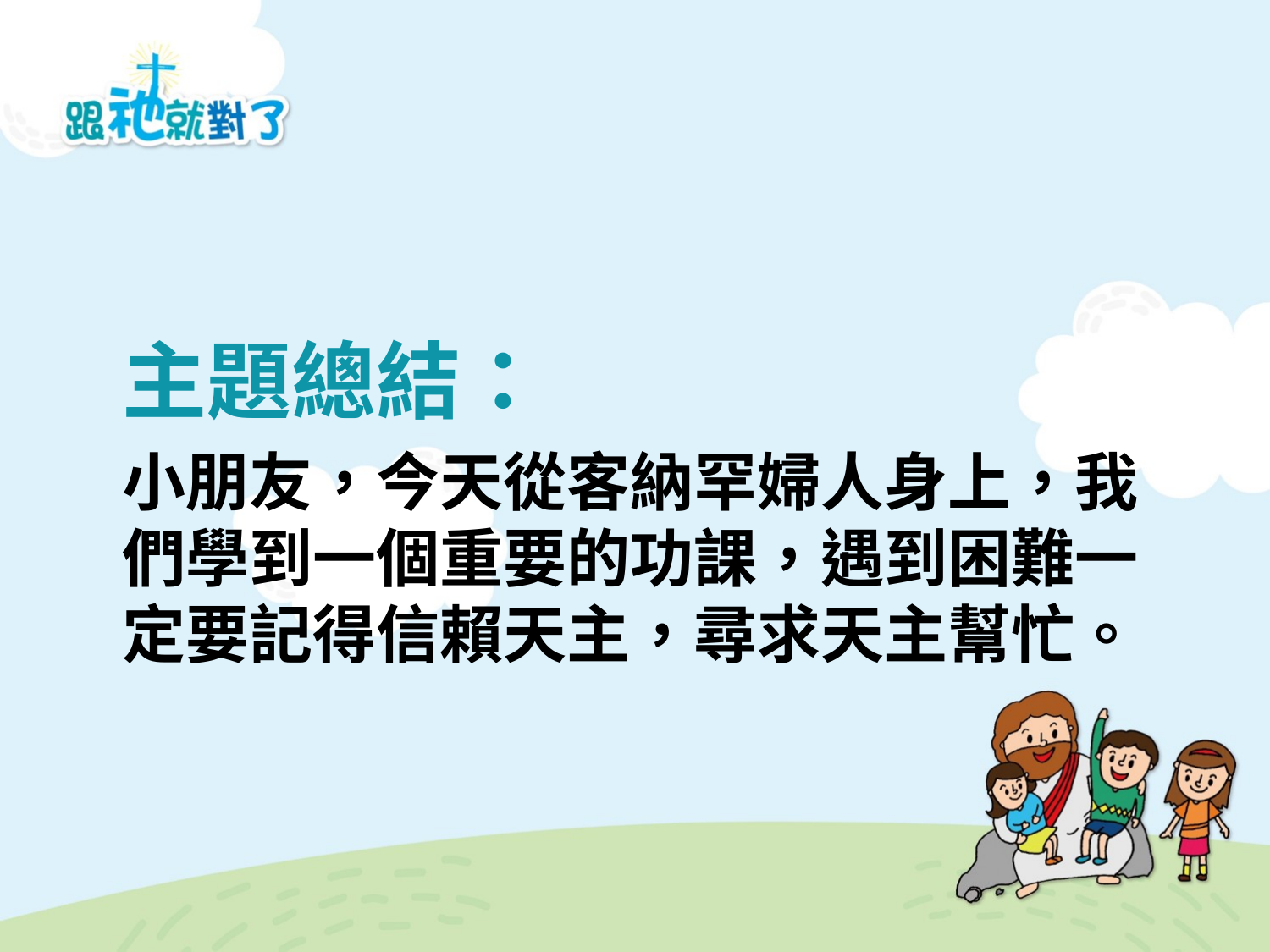

主題總結：
小朋友，今天從客納罕婦人身上，我們學到一個重要的功課，遇到困難一定要記得信賴天主，尋求天主幫忙。